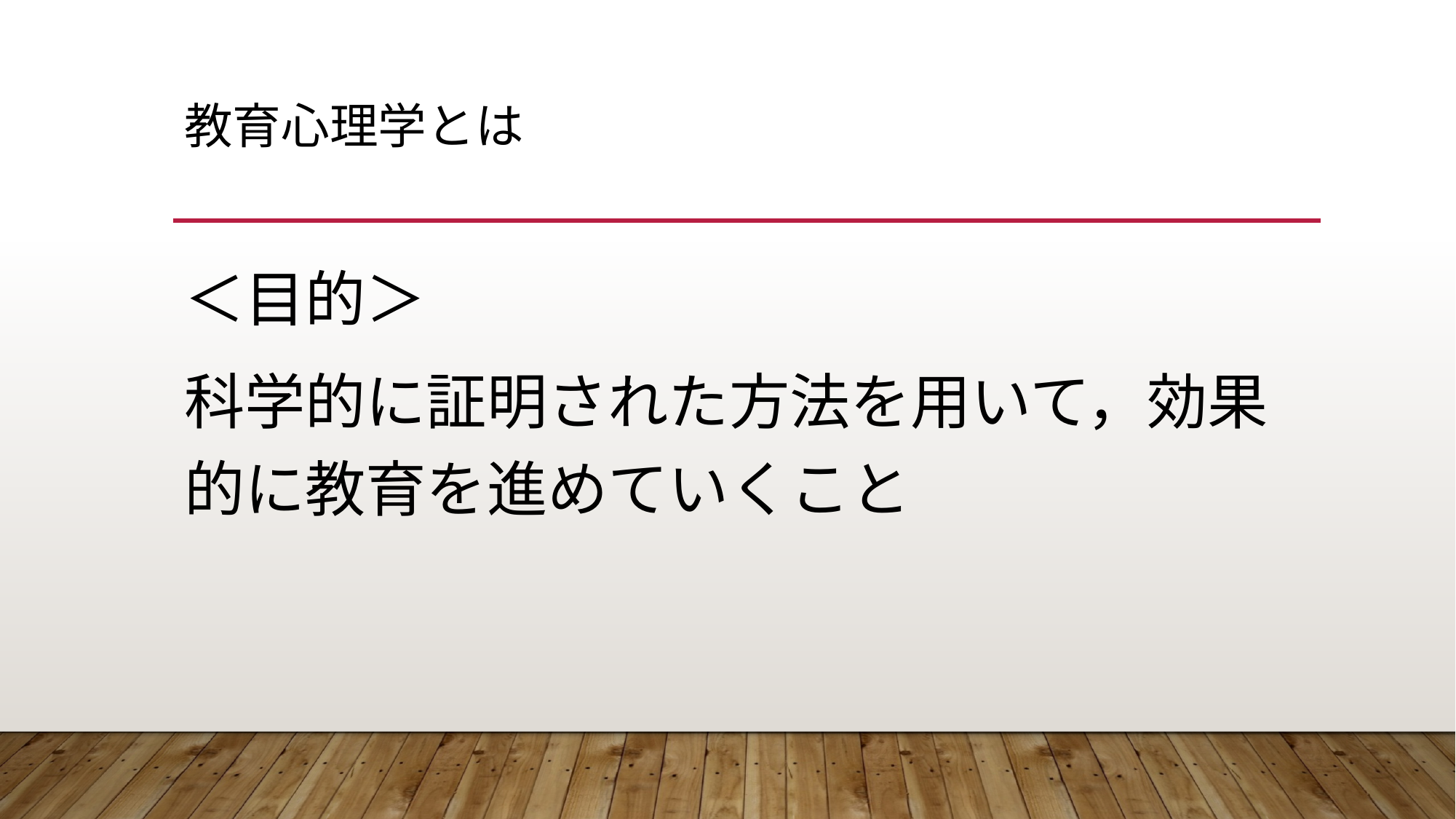

# 教育心理学とは
＜目的＞
科学的に証明された方法を用いて，効果的に教育を進めていくこと